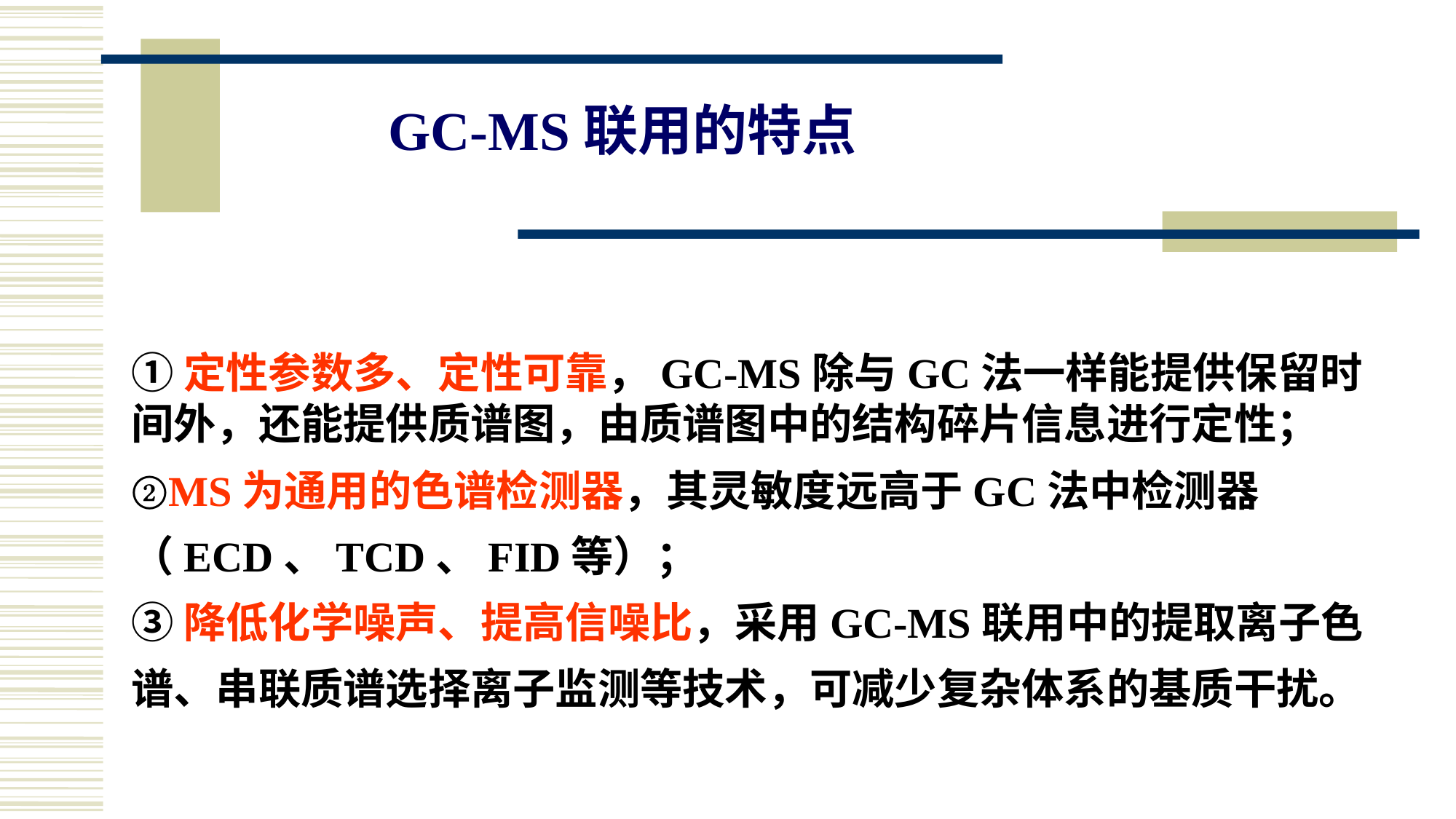

GC-MS联用的特点
①定性参数多、定性可靠，GC-MS除与GC法一样能提供保留时间外，还能提供质谱图，由质谱图中的结构碎片信息进行定性；
②MS为通用的色谱检测器，其灵敏度远高于GC法中检测器（ECD、TCD、FID等）；
③降低化学噪声、提高信噪比，采用GC-MS联用中的提取离子色谱、串联质谱选择离子监测等技术，可减少复杂体系的基质干扰。